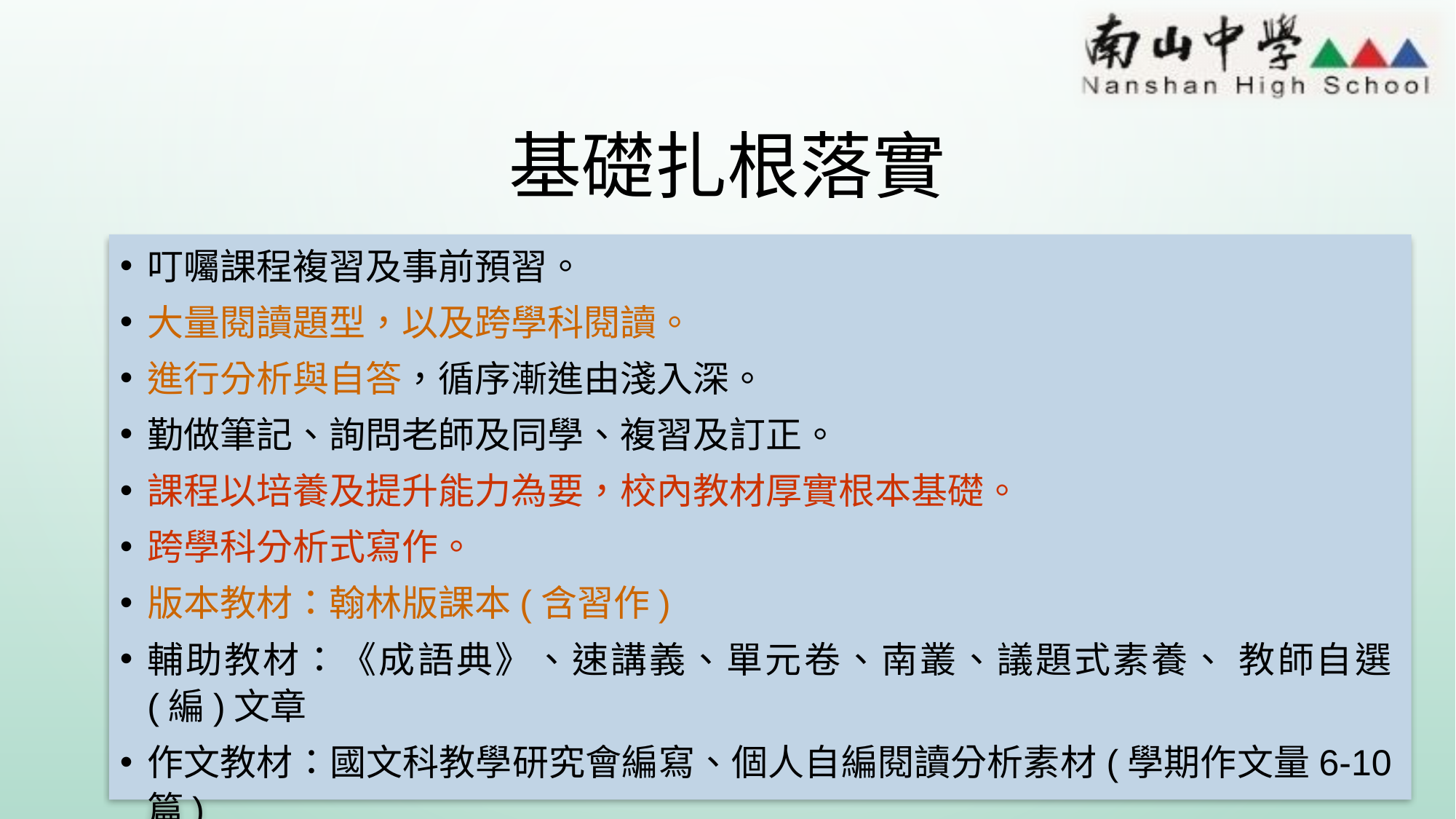

# 基礎扎根落實
叮囑課程複習及事前預習。
大量閱讀題型，以及跨學科閱讀。
進行分析與自答，循序漸進由淺入深。
勤做筆記、詢問老師及同學、複習及訂正。
課程以培養及提升能力為要，校內教材厚實根本基礎。
跨學科分析式寫作。
版本教材：翰林版課本(含習作)
輔助教材：《成語典》、速講義、單元卷、南叢、議題式素養、 教師自選(編)文章
作文教材：國文科教學研究會編寫、個人自編閱讀分析素材(學期作文量6-10篇)